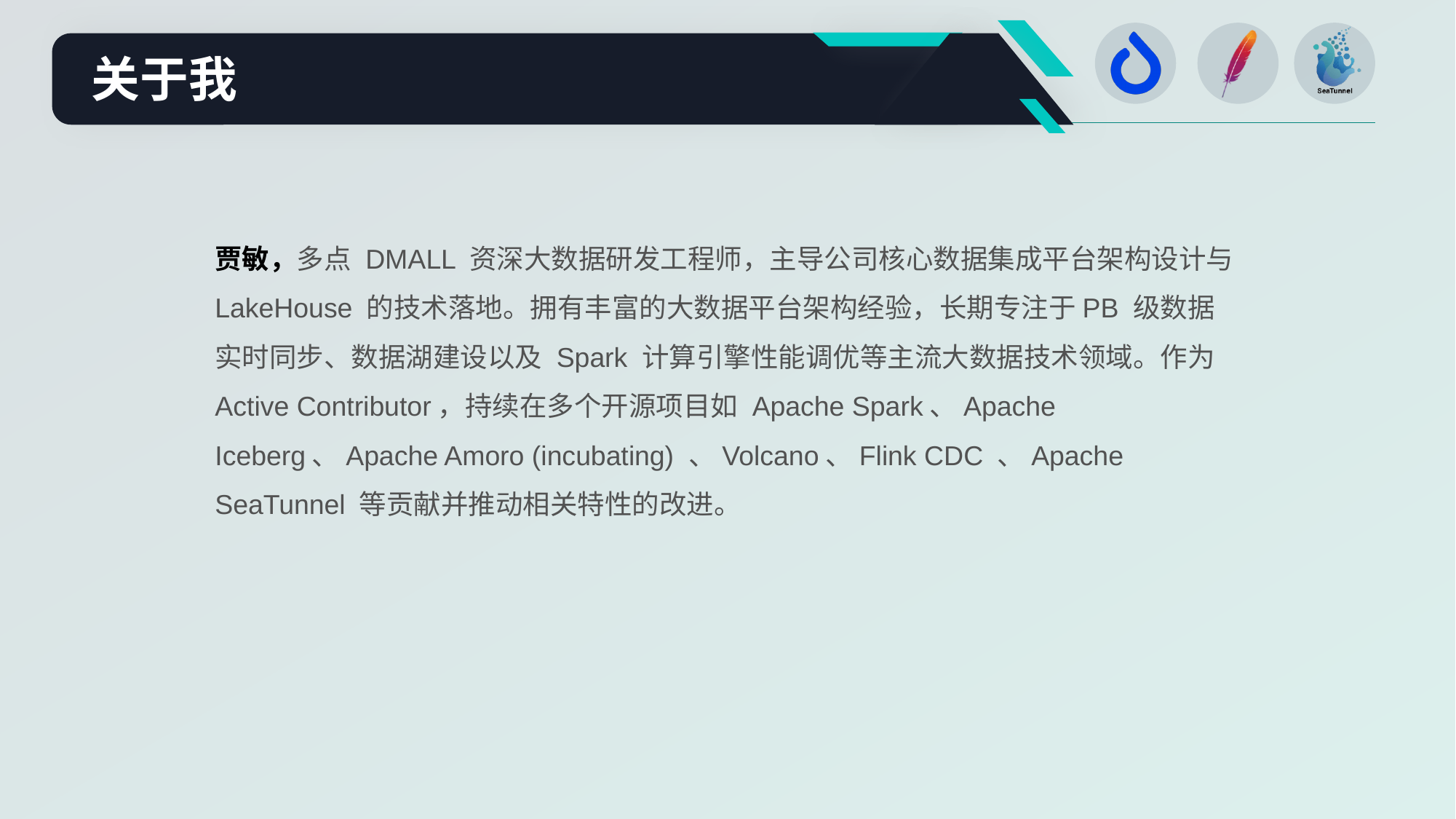

关于我
贾敏，多点 DMALL 资深大数据研发工程师，主导公司核心数据集成平台架构设计与 LakeHouse 的技术落地。拥有丰富的大数据平台架构经验，长期专注于PB 级数据实时同步、数据湖建设以及 Spark 计算引擎性能调优等主流大数据技术领域。作为Active Contributor，持续在多个开源项目如 Apache Spark、Apache Iceberg、Apache Amoro (incubating) 、Volcano、Flink CDC 、Apache SeaTunnel 等贡献并推动相关特性的改进。